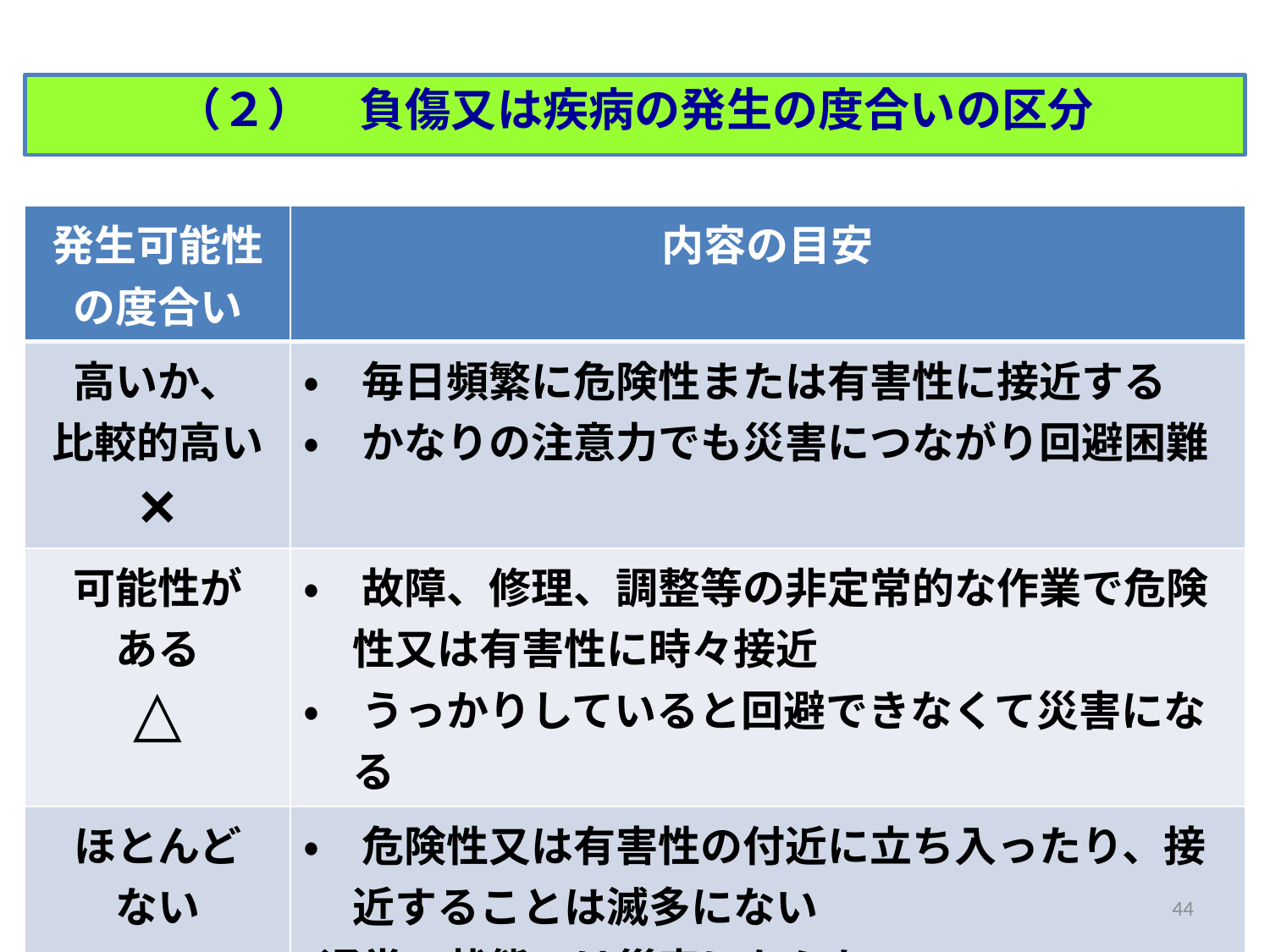

（２）　負傷又は疾病の発生の度合いの区分
| 発生可能性の度合い | 内容の目安 |
| --- | --- |
| 高いか、 比較的高い × | ・　毎日頻繁に危険性または有害性に接近する ・　かなりの注意力でも災害につながり回避困難 |
| 可能性が ある △ | ・　故障、修理、調整等の非定常的な作業で危険性又は有害性に時々接近 ・　うっかりしていると回避できなくて災害になる |
| ほとんど ない ○ | ・　危険性又は有害性の付近に立ち入ったり、接近することは滅多にない ・通常の状態では災害にならない |
44